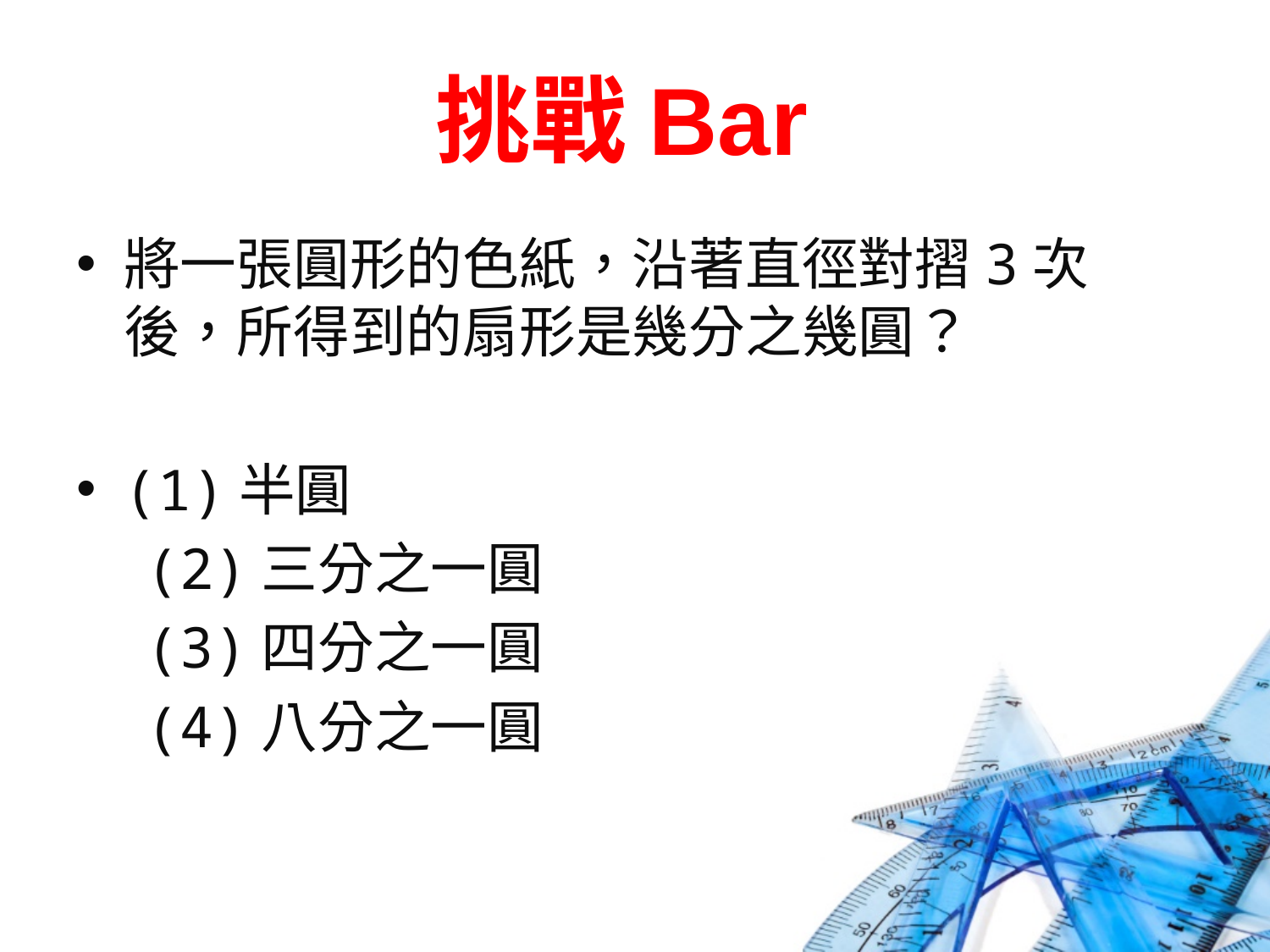

# 挑戰Bar
將一張圓形的色紙，沿著直徑對摺3次後，所得到的扇形是幾分之幾圓？

(1)半圓
　(2)三分之一圓
　(3)四分之一圓
　(4)八分之一圓